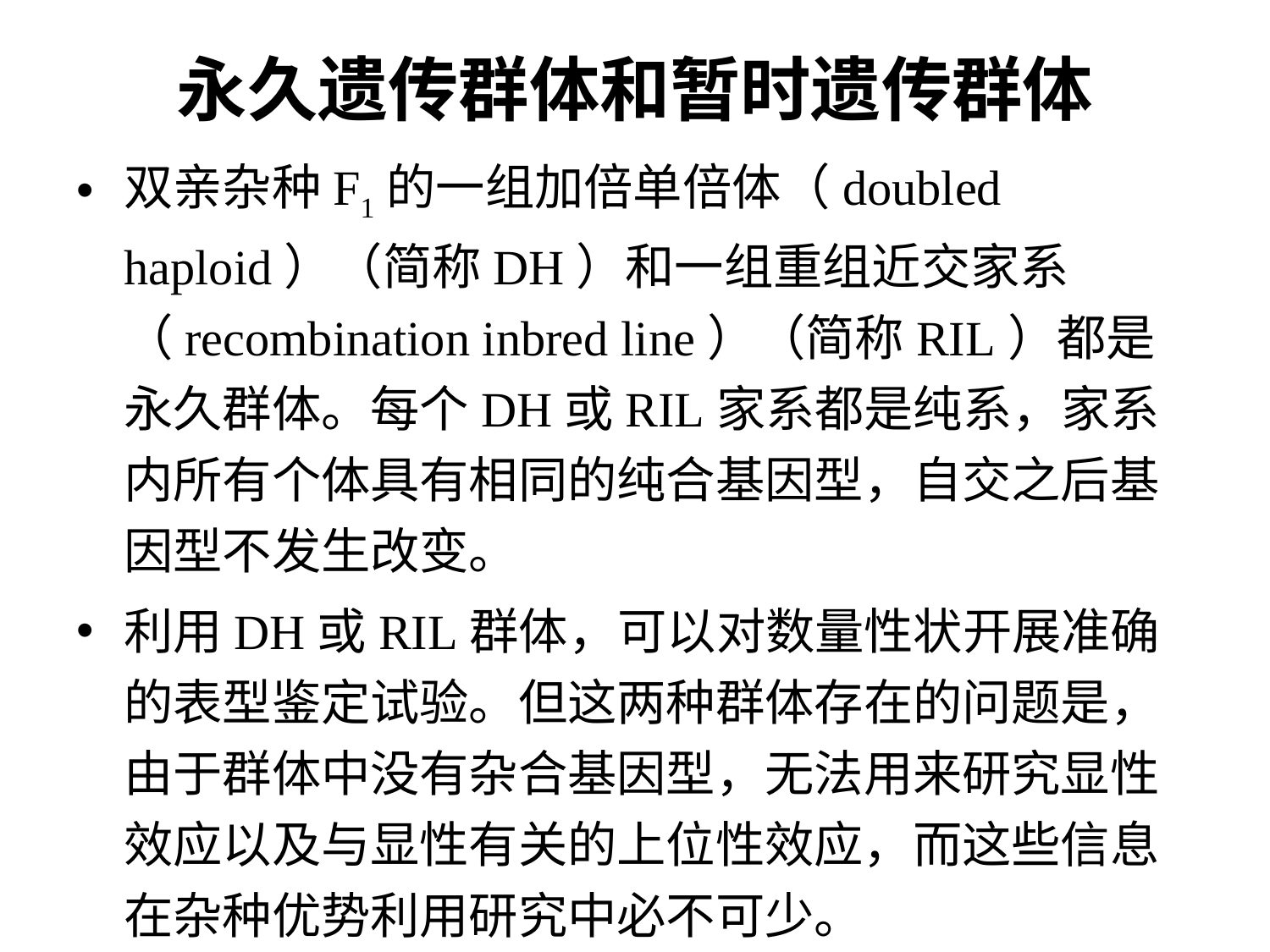

# 永久遗传群体和暂时遗传群体
双亲杂种F1的一组加倍单倍体（doubled haploid）（简称DH）和一组重组近交家系（recombination inbred line）（简称RIL）都是永久群体。每个DH或RIL家系都是纯系，家系内所有个体具有相同的纯合基因型，自交之后基因型不发生改变。
利用DH或RIL群体，可以对数量性状开展准确的表型鉴定试验。但这两种群体存在的问题是，由于群体中没有杂合基因型，无法用来研究显性效应以及与显性有关的上位性效应，而这些信息在杂种优势利用研究中必不可少。